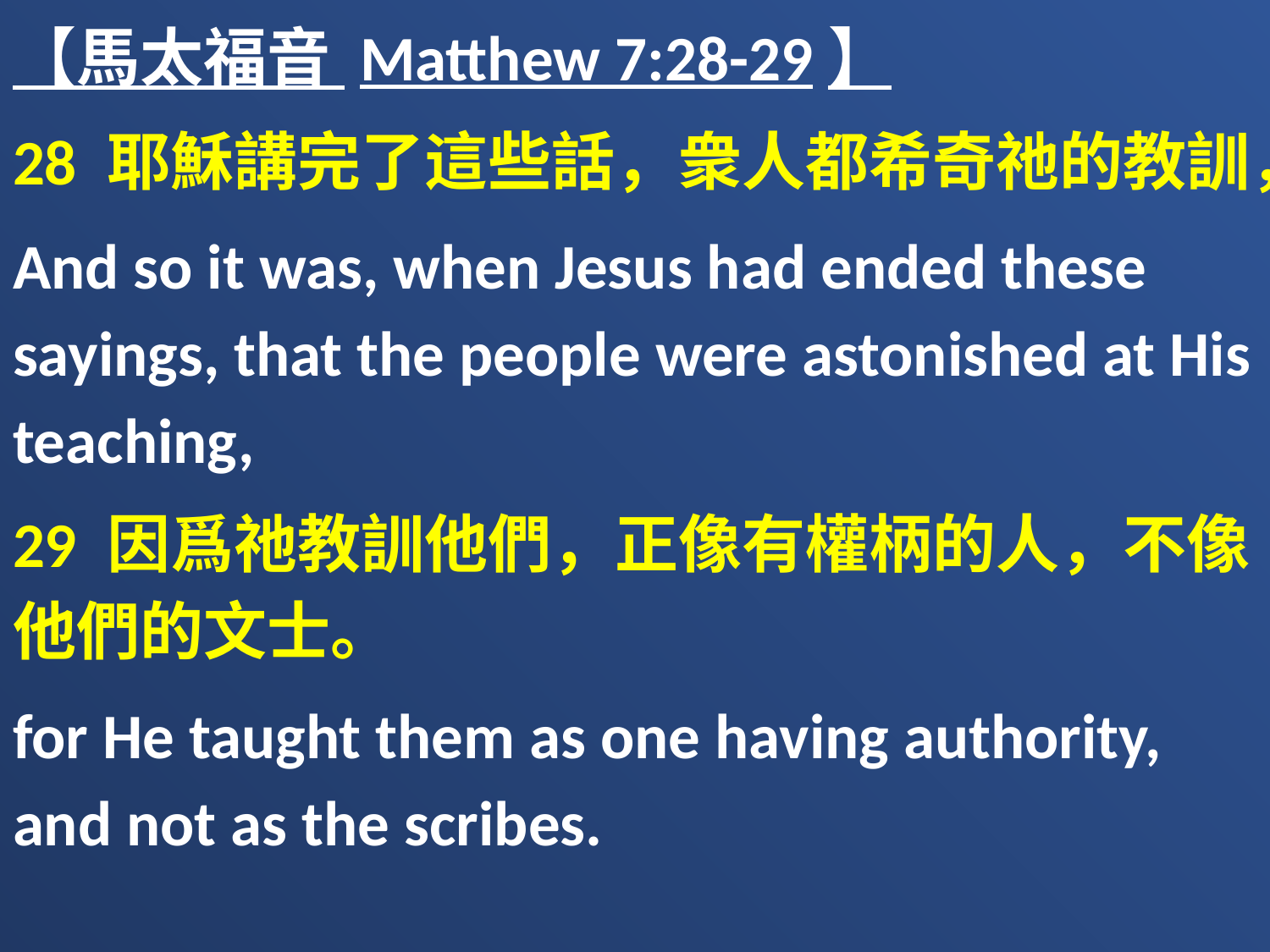

【馬太福音 Matthew 7:28-29】
28 耶穌講完了這些話，衆人都希奇祂的教訓，
And so it was, when Jesus had ended these sayings, that the people were astonished at His teaching,
29 因爲祂教訓他們，正像有權柄的人，不像他們的文士。
for He taught them as one having authority, and not as the scribes.